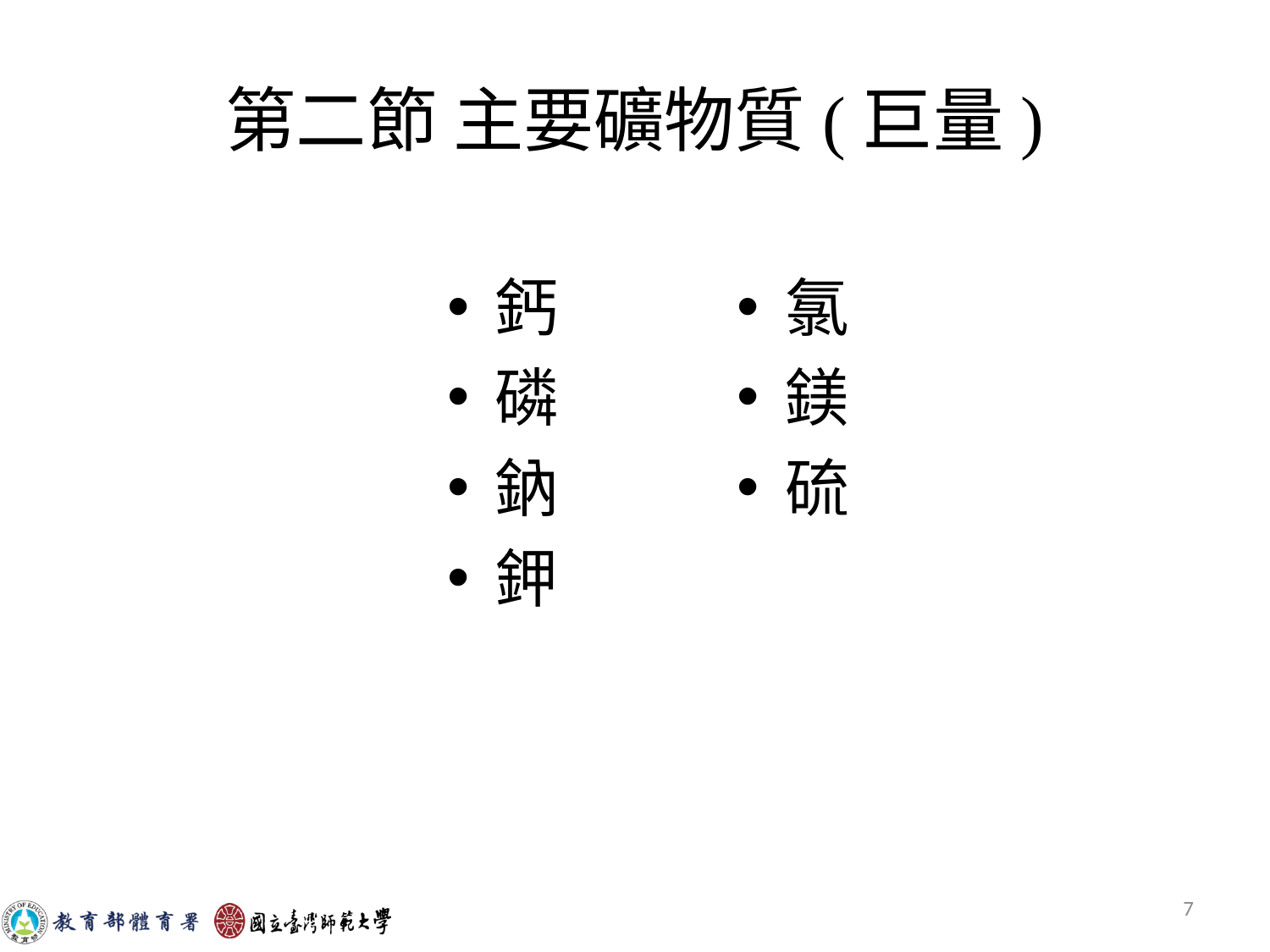

# 第二節 主要礦物質(巨量)
鈣
磷
鈉
鉀

氯
鎂
硫

7